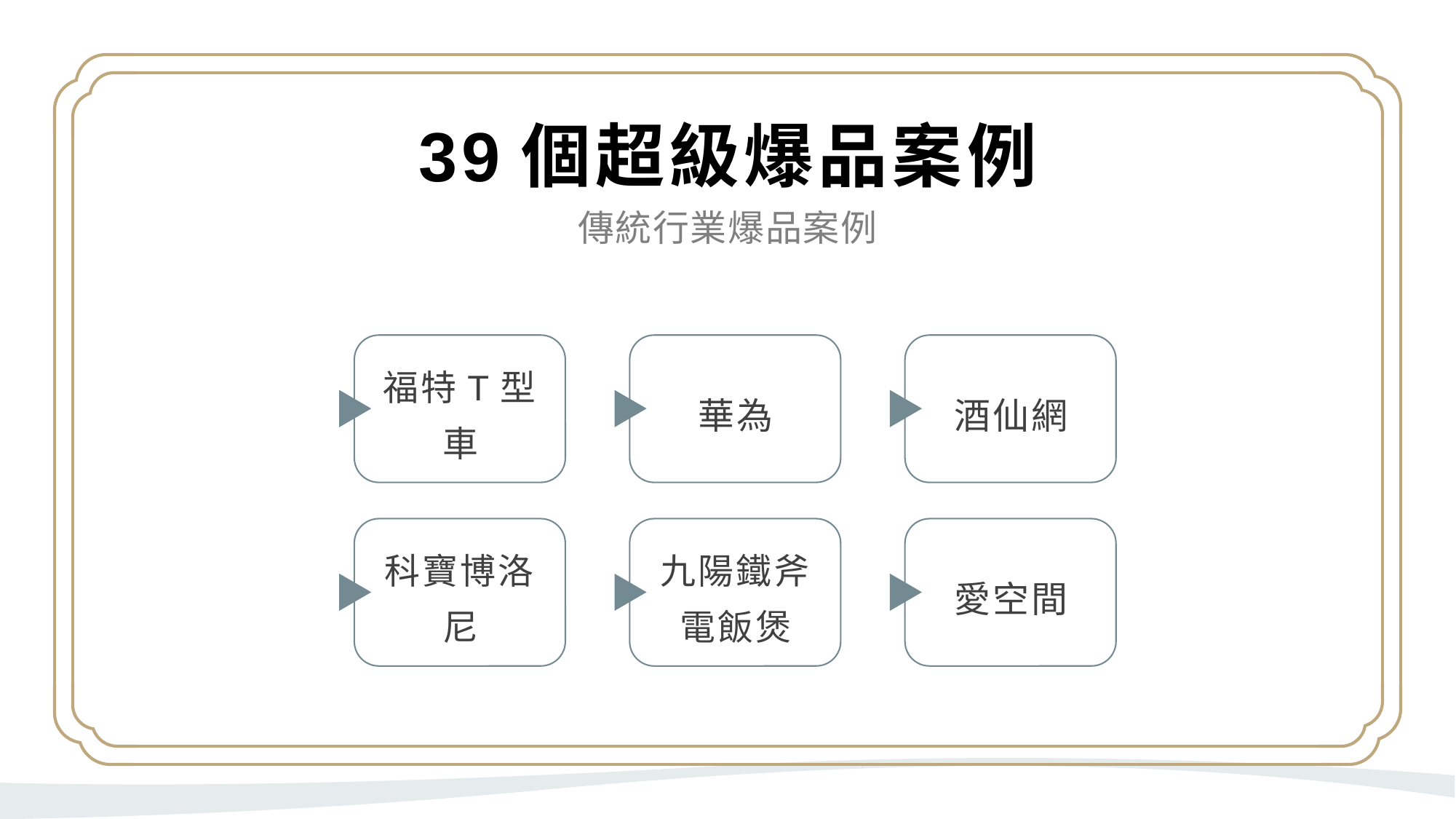

39個超級爆品案例
傳統行業爆品案例

福特T型車
華為
酒仙網

科寶博洛尼
九陽鐵斧電飯煲
愛空間